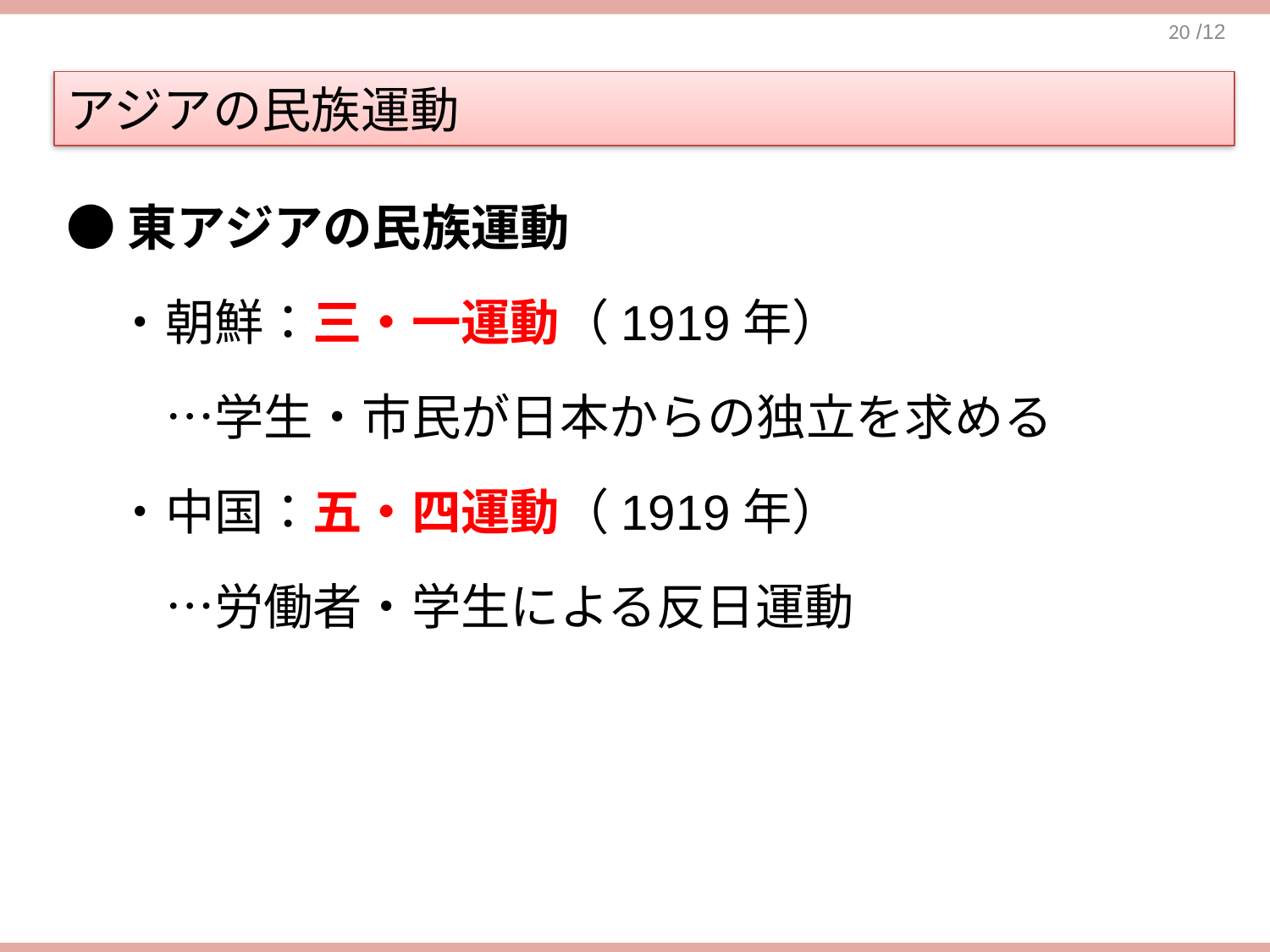

アジアの民族運動
●東アジアの民族運動
　・朝鮮：三・一運動（1919年）
　　…学生・市民が日本からの独立を求める
　・中国：五・四運動（1919年）
　　…労働者・学生による反日運動